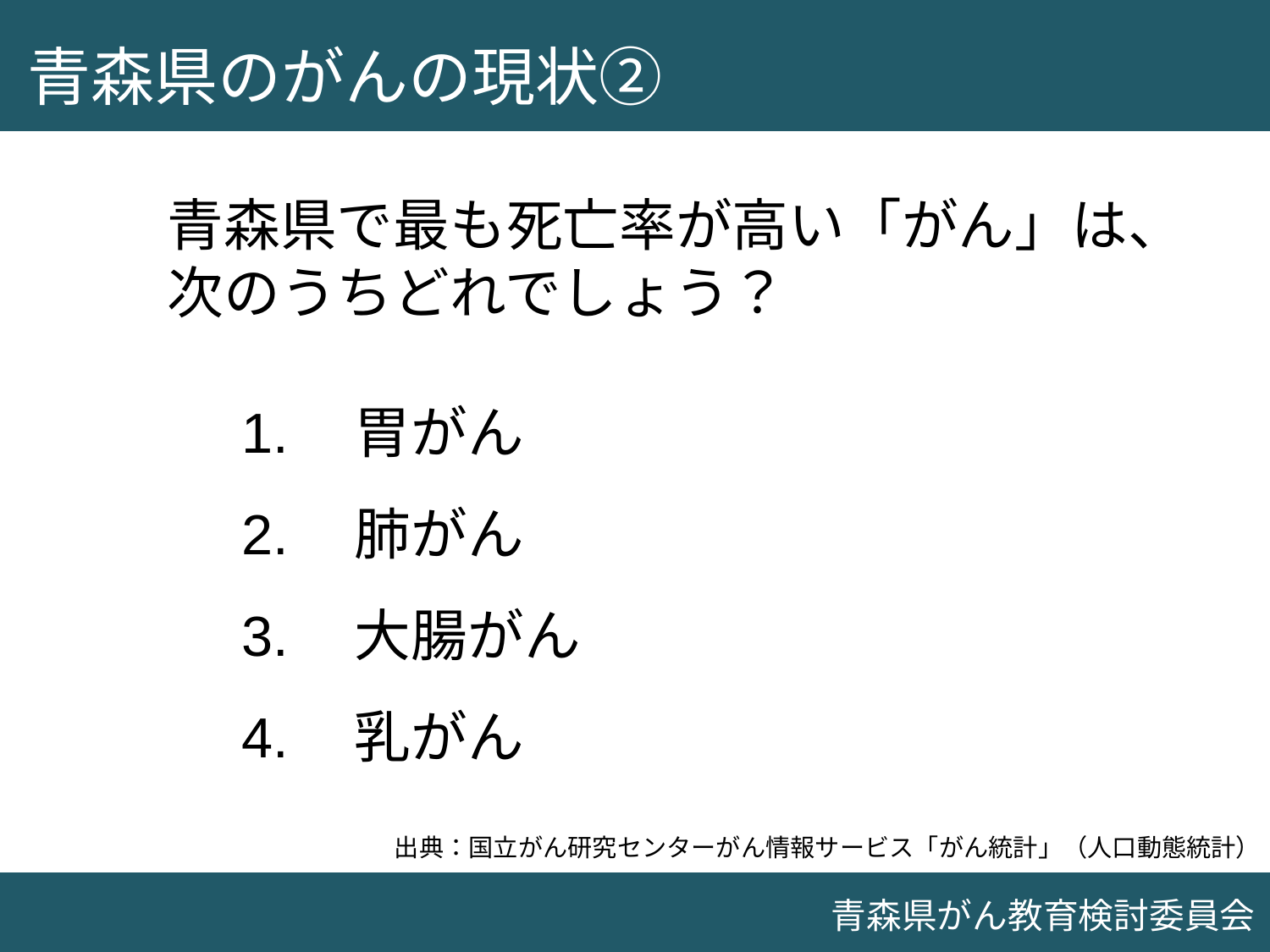

青森県のがんの現状②
青森県で最も死亡率が高い「がん」は、次のうちどれでしょう？

胃がん
肺がん
大腸がん
乳がん
出典：国立がん研究センターがん情報サービス「がん統計」（人口動態統計）

青森県がん教育検討委員会